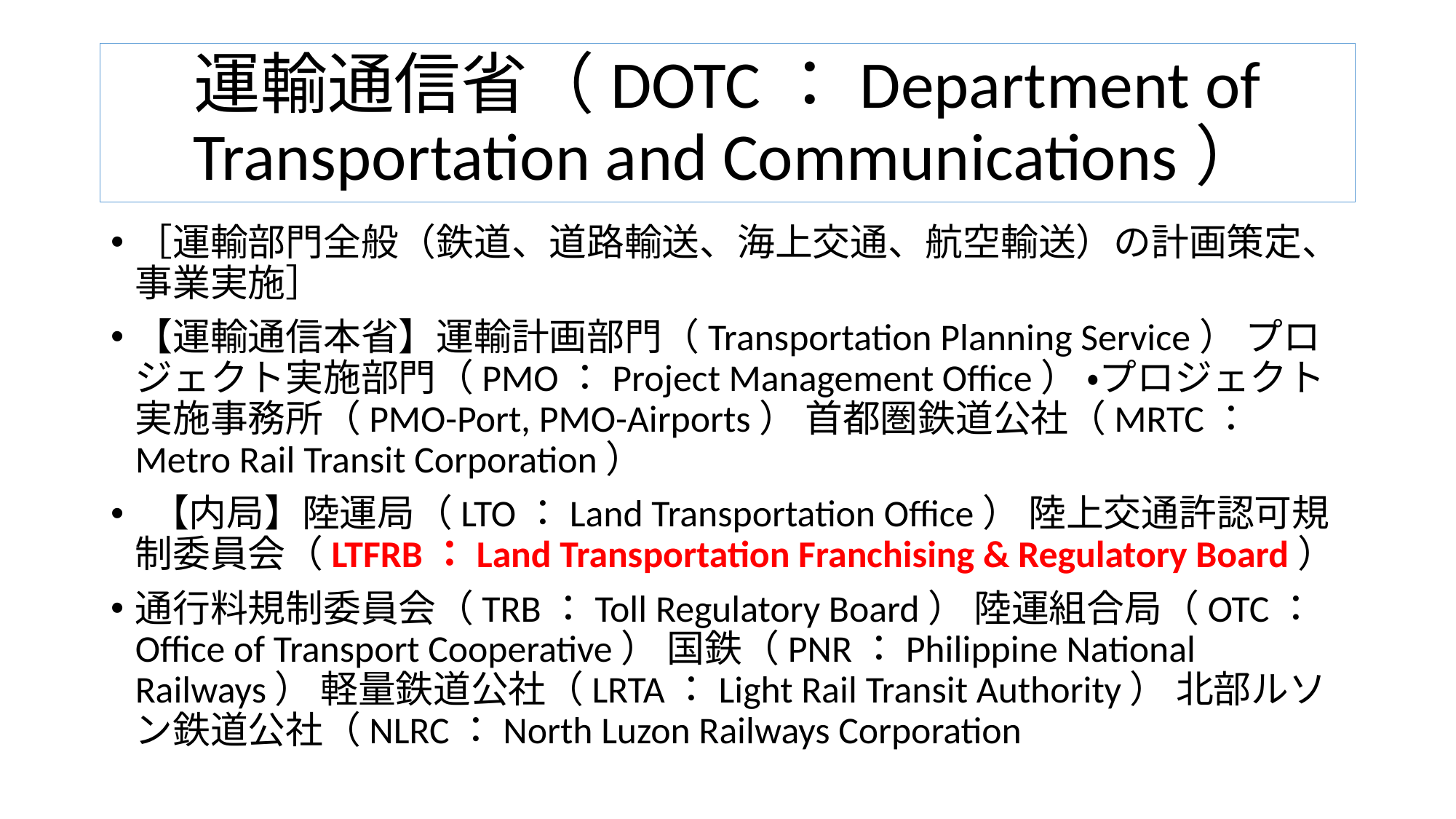

# 運輸通信省（DOTC：Department of Transportation and Communications）
［運輸部門全般（鉄道、道路輸送、海上交通、航空輸送）の計画策定、事業実施］
【運輸通信本省】運輸計画部門（Transportation Planning Service） プロジェクト実施部門（PMO：Project Management Office） ・プロジェクト実施事務所（PMO-Port, PMO-Airports） 首都圏鉄道公社（MRTC：Metro Rail Transit Corporation）
 【内局】陸運局（LTO：Land Transportation Office） 陸上交通許認可規制委員会（LTFRB：Land Transportation Franchising & Regulatory Board）
通行料規制委員会（TRB：Toll Regulatory Board） 陸運組合局（OTC：Office of Transport Cooperative） 国鉄（PNR：Philippine National Railways） 軽量鉄道公社（LRTA：Light Rail Transit Authority） 北部ルソン鉄道公社（NLRC：North Luzon Railways Corporation